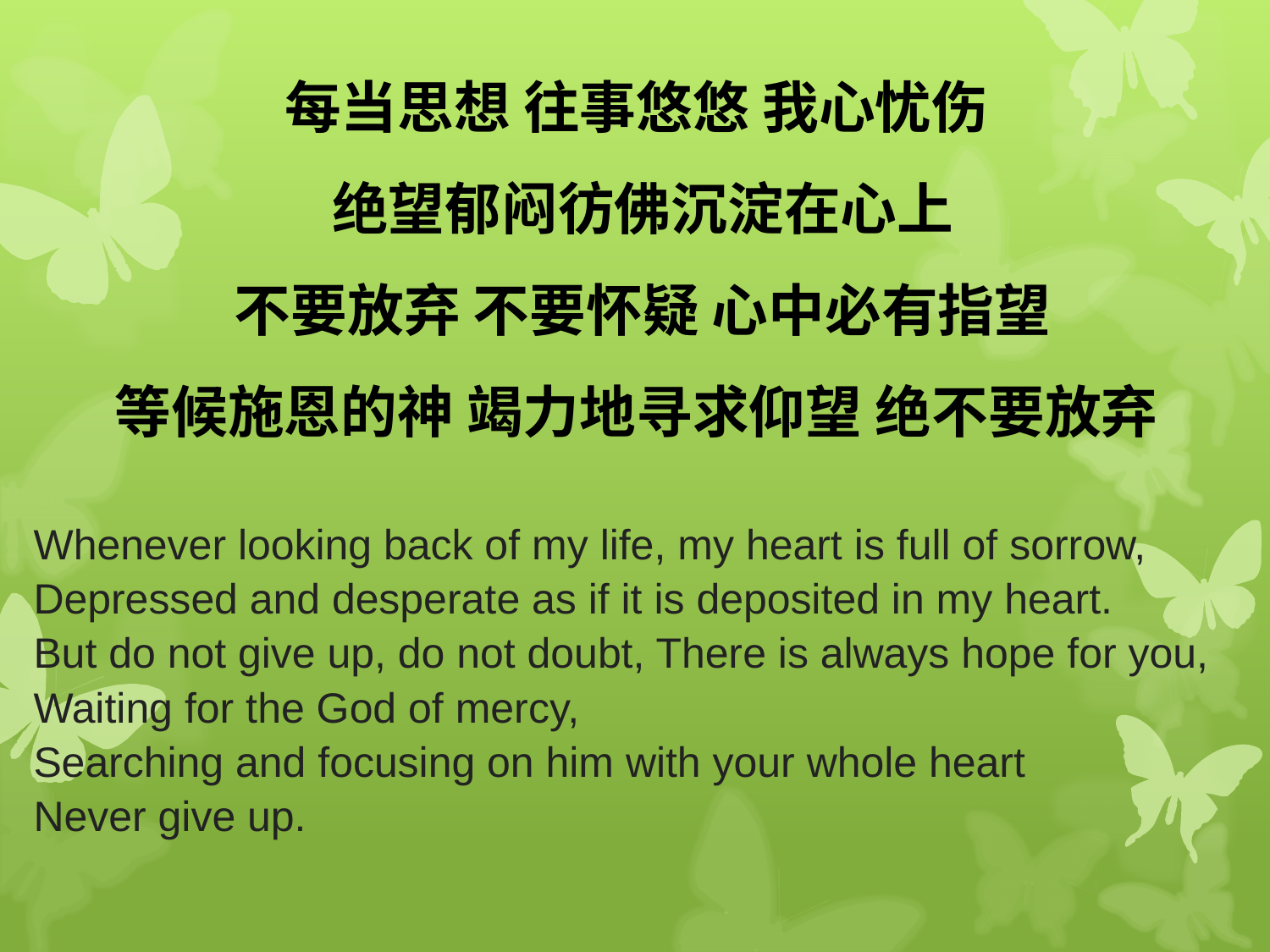

每当思想 往事悠悠 我心忧伤
绝望郁闷彷佛沉淀在心上
不要放弃 不要怀疑 心中必有指望
等候施恩的神 竭力地寻求仰望 绝不要放弃
Whenever looking back of my life, my heart is full of sorrow,
Depressed and desperate as if it is deposited in my heart.
But do not give up, do not doubt, There is always hope for you,
Waiting for the God of mercy,
Searching and focusing on him with your whole heart
Never give up.